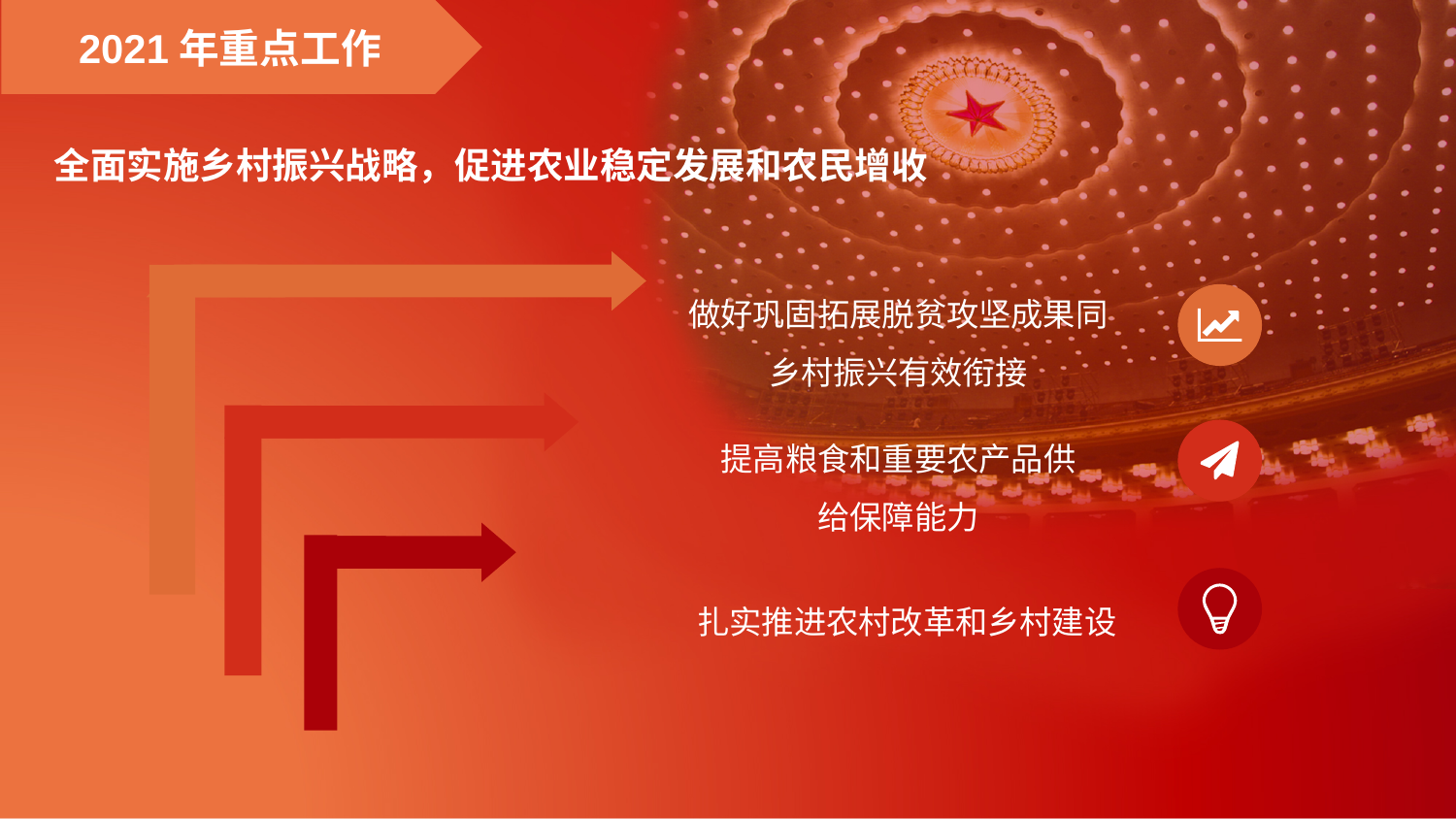

2021年重点工作
全面实施乡村振兴战略，促进农业稳定发展和农民增收

做好巩固拓展脱贫攻坚成果同乡村振兴有效衔接

提高粮食和重要农产品供给保障能力

扎实推进农村改革和乡村建设